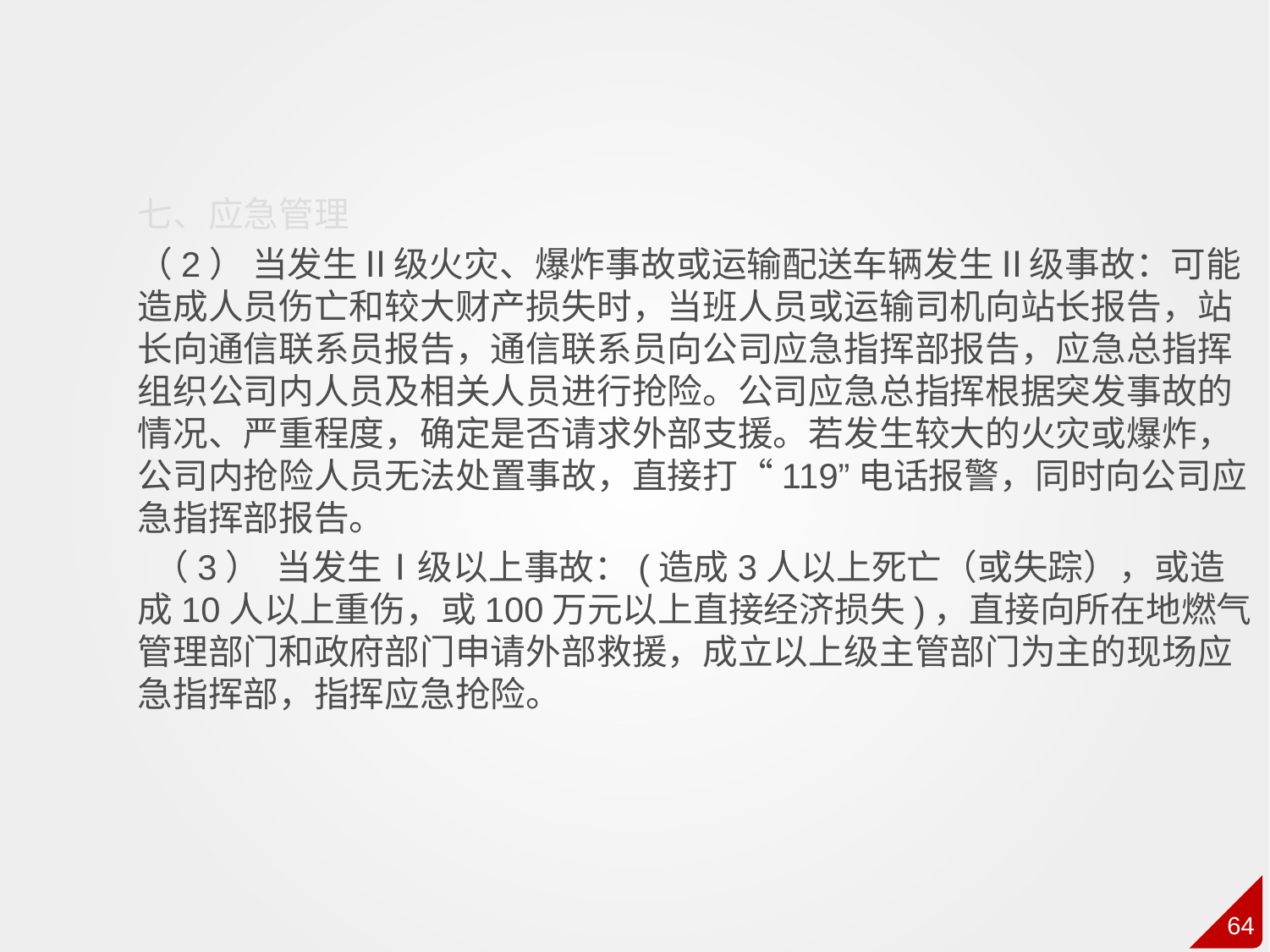

七、应急管理
（2） 当发生Ⅱ级火灾、爆炸事故或运输配送车辆发生Ⅱ级事故：可能造成人员伤亡和较大财产损失时，当班人员或运输司机向站长报告，站长向通信联系员报告，通信联系员向公司应急指挥部报告，应急总指挥组织公司内人员及相关人员进行抢险。公司应急总指挥根据突发事故的情况、严重程度，确定是否请求外部支援。若发生较大的火灾或爆炸，公司内抢险人员无法处置事故，直接打“119”电话报警，同时向公司应急指挥部报告。
 （3）  当发生Ⅰ级以上事故：(造成3人以上死亡（或失踪），或造成10人以上重伤，或100万元以上直接经济损失)，直接向所在地燃气管理部门和政府部门申请外部救援，成立以上级主管部门为主的现场应急指挥部，指挥应急抢险。